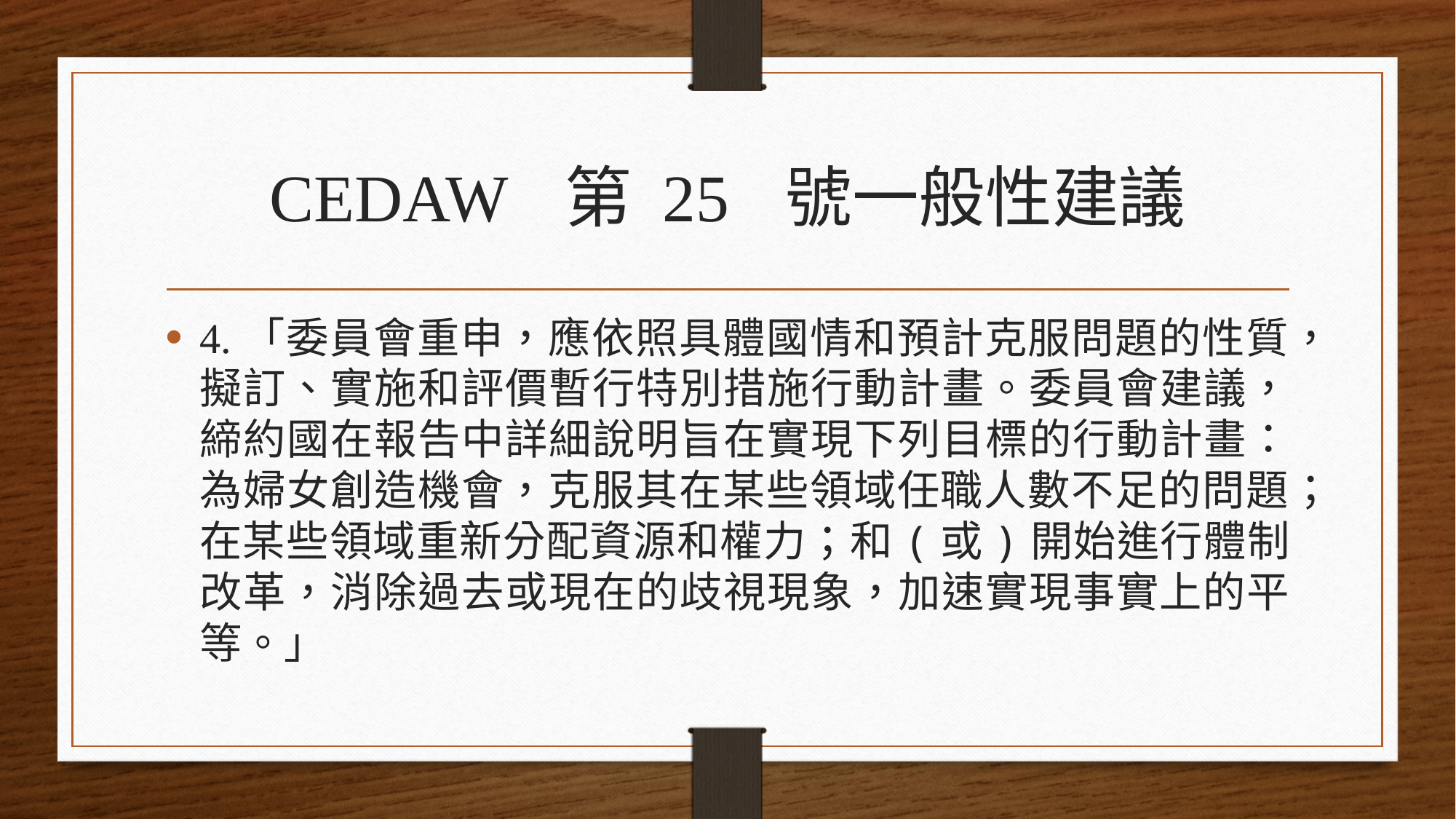

# CEDAW 第 25 號一般性建議
4.「委員會重申，應依照具體國情和預計克服問題的性質，擬訂、實施和評價暫行特別措施行動計畫。委員會建議，締約國在報告中詳細說明旨在實現下列目標的行動計畫：為婦女創造機會，克服其在某些領域任職人數不足的問題；在某些領域重新分配資源和權力；和(或)開始進行體制改革，消除過去或現在的歧視現象，加速實現事實上的平等。」